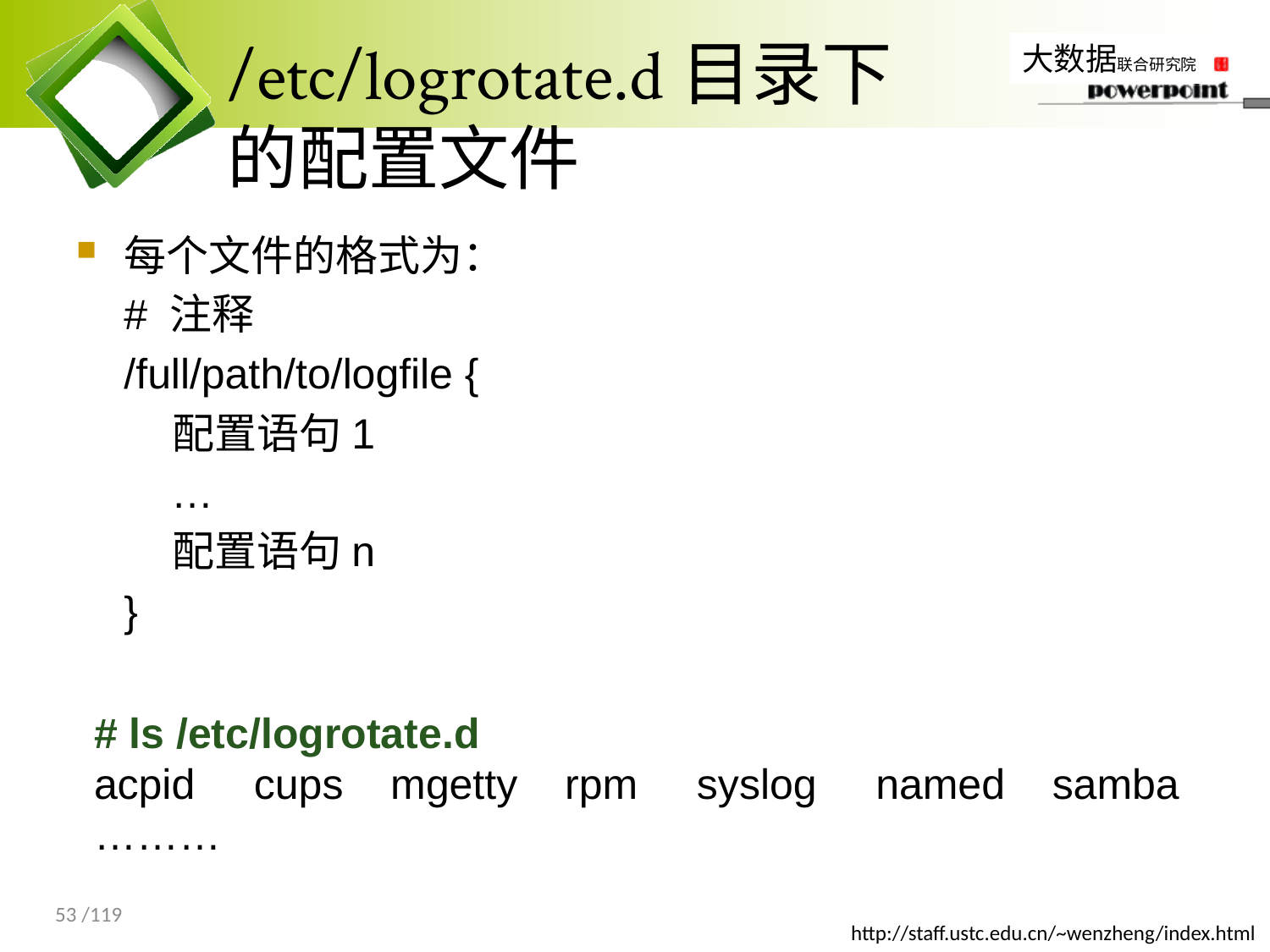

# /etc/logrotate.d目录下 的配置文件

每个文件的格式为：
# 注释
/full/path/to/logfile {
    配置语句1
    …
    配置语句n
}

# ls /etc/logrotate.d
acpid     cups    mgetty    rpm     syslog     named    samba
………
53